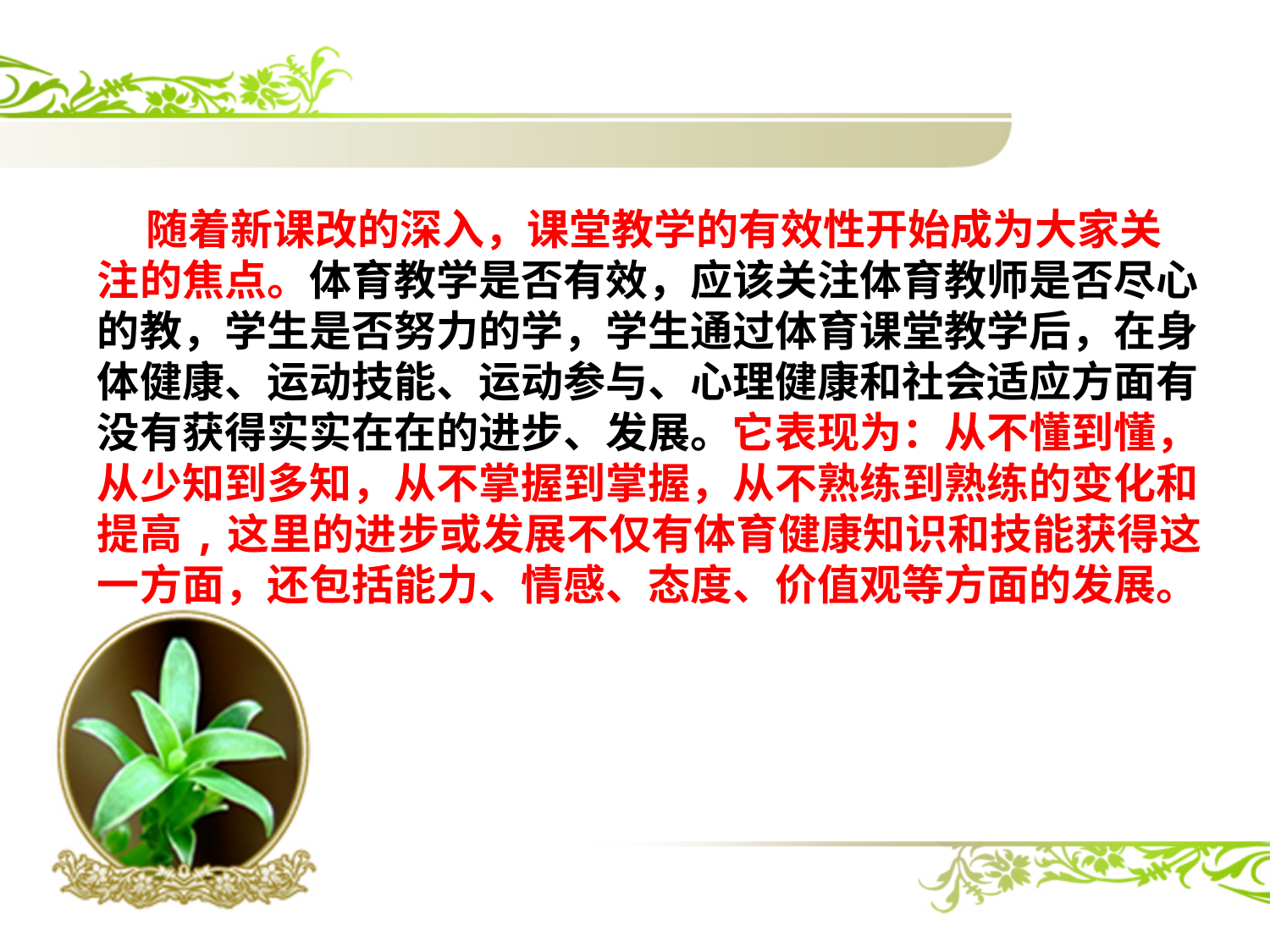

随着新课改的深入，课堂教学的有效性开始成为大家关注的焦点。体育教学是否有效，应该关注体育教师是否尽心的教，学生是否努力的学，学生通过体育课堂教学后，在身体健康、运动技能、运动参与、心理健康和社会适应方面有没有获得实实在在的进步、发展。它表现为：从不懂到懂，从少知到多知，从不掌握到掌握，从不熟练到熟练的变化和提高,这里的进步或发展不仅有体育健康知识和技能获得这一方面，还包括能力、情感、态度、价值观等方面的发展。